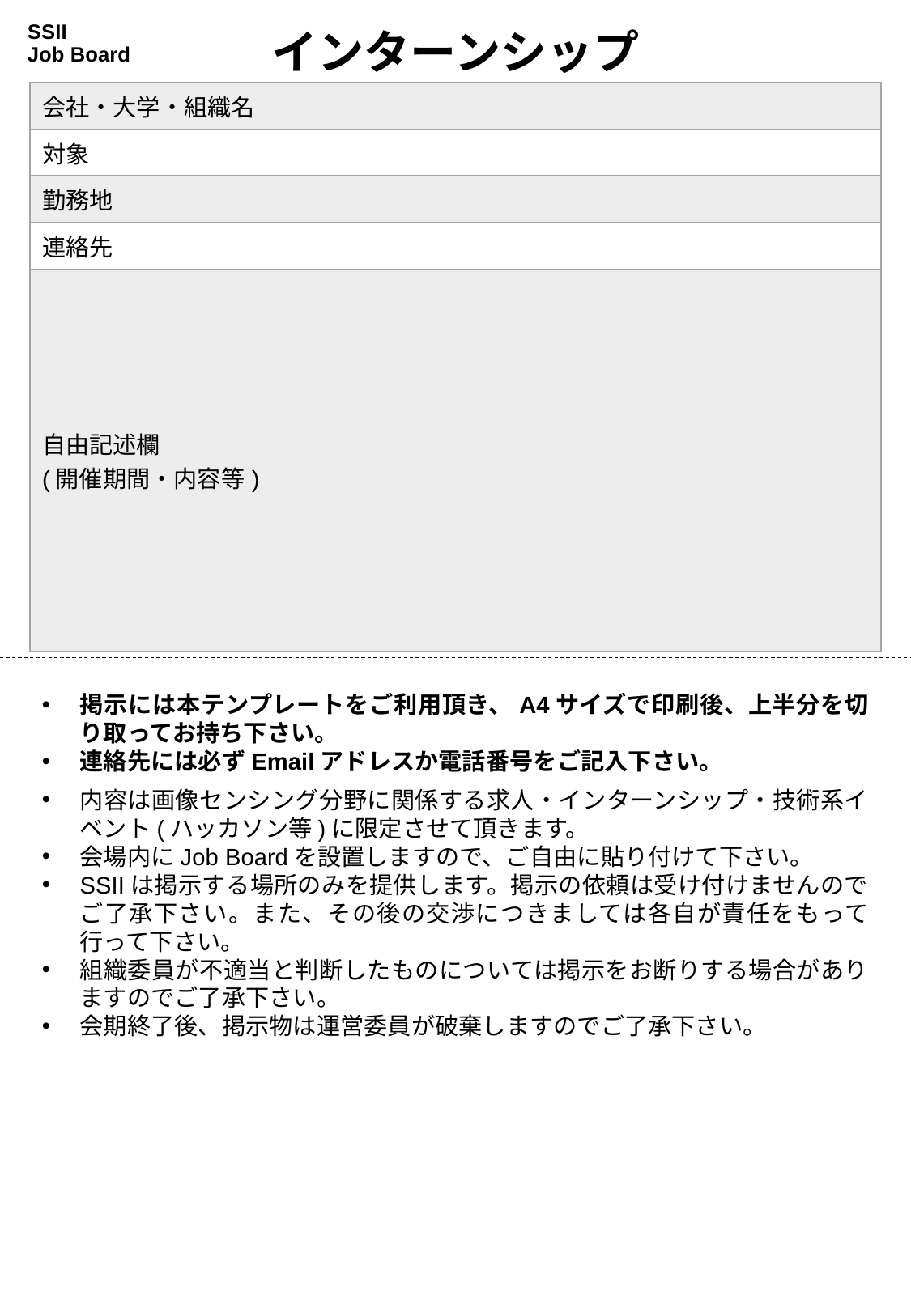

# SSII Job Board
インターンシップ
| 会社・大学・組織名 |  |
| --- | --- |
| 対象 |  |
| 勤務地 |  |
| 連絡先 |  |
| 自由記述欄 (開催期間・内容等) |  |
掲示には本テンプレートをご利用頂き、A4サイズで印刷後、上半分を切り取ってお持ち下さい。
連絡先には必ずEmailアドレスか電話番号をご記入下さい。
内容は画像センシング分野に関係する求人・インターンシップ・技術系イベント(ハッカソン等)に限定させて頂きます。
会場内にJob Boardを設置しますので、ご自由に貼り付けて下さい。
SSIIは掲示する場所のみを提供します。掲示の依頼は受け付けませんのでご了承下さい。また、その後の交渉につきましては各自が責任をもって行って下さい。
組織委員が不適当と判断したものについては掲示をお断りする場合がありますのでご了承下さい。
会期終了後、掲示物は運営委員が破棄しますのでご了承下さい。